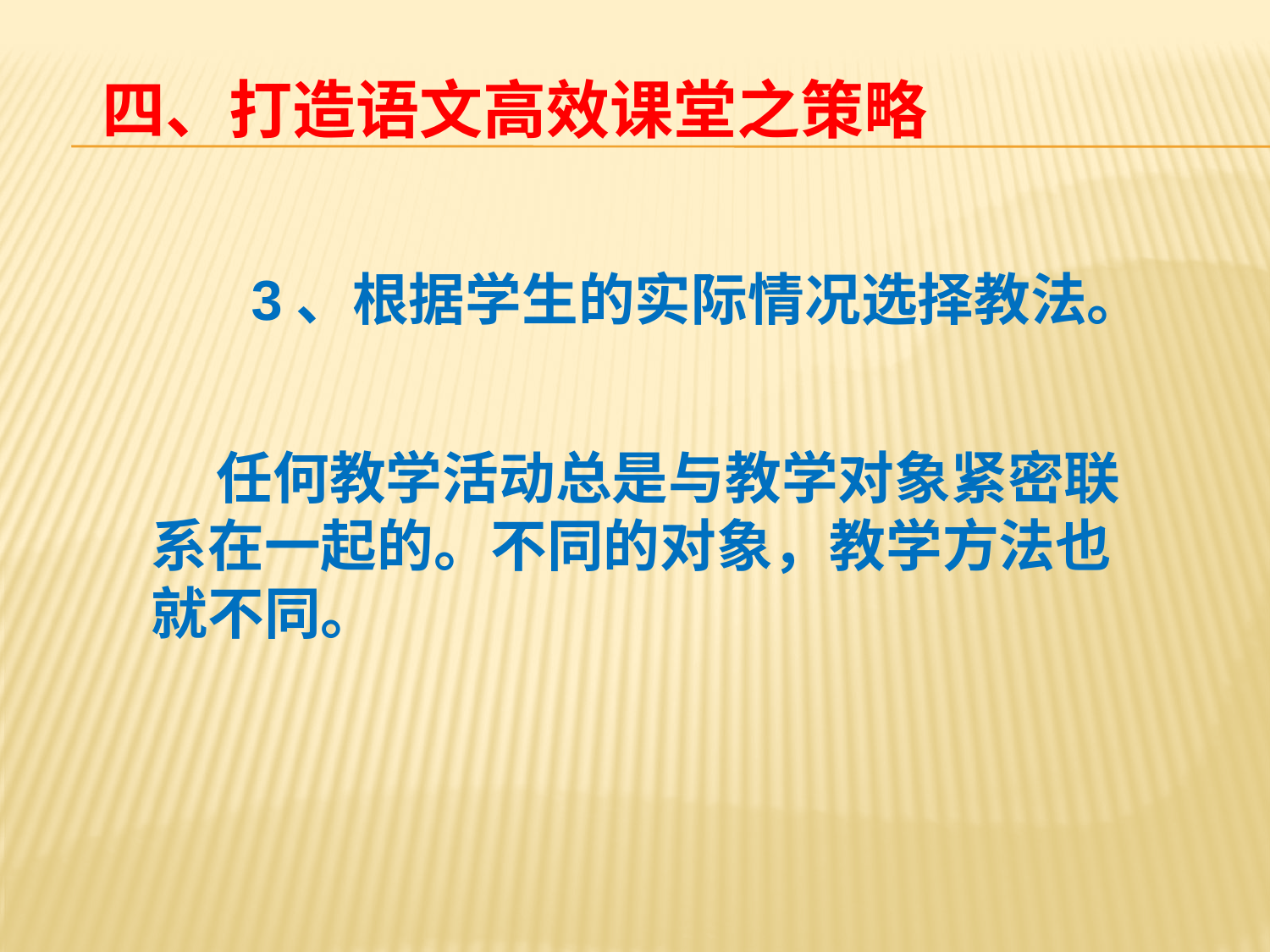

# 四、打造语文高效课堂之策略
       3、根据学生的实际情况选择教法。
    任何教学活动总是与教学对象紧密联系在一起的。不同的对象，教学方法也就不同。